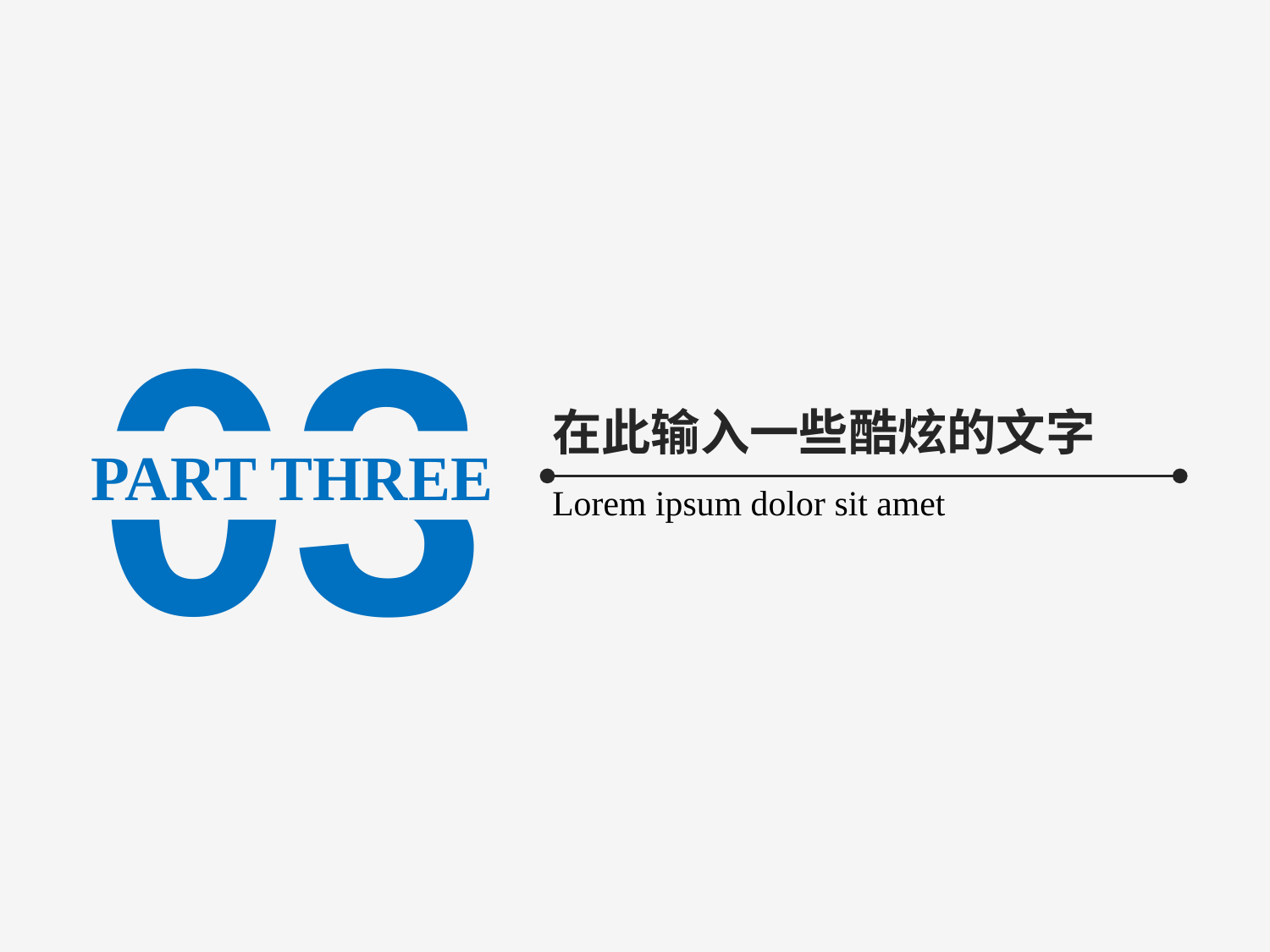

03
在此输入一些酷炫的文字
PART THREE

Lorem ipsum dolor sit amet